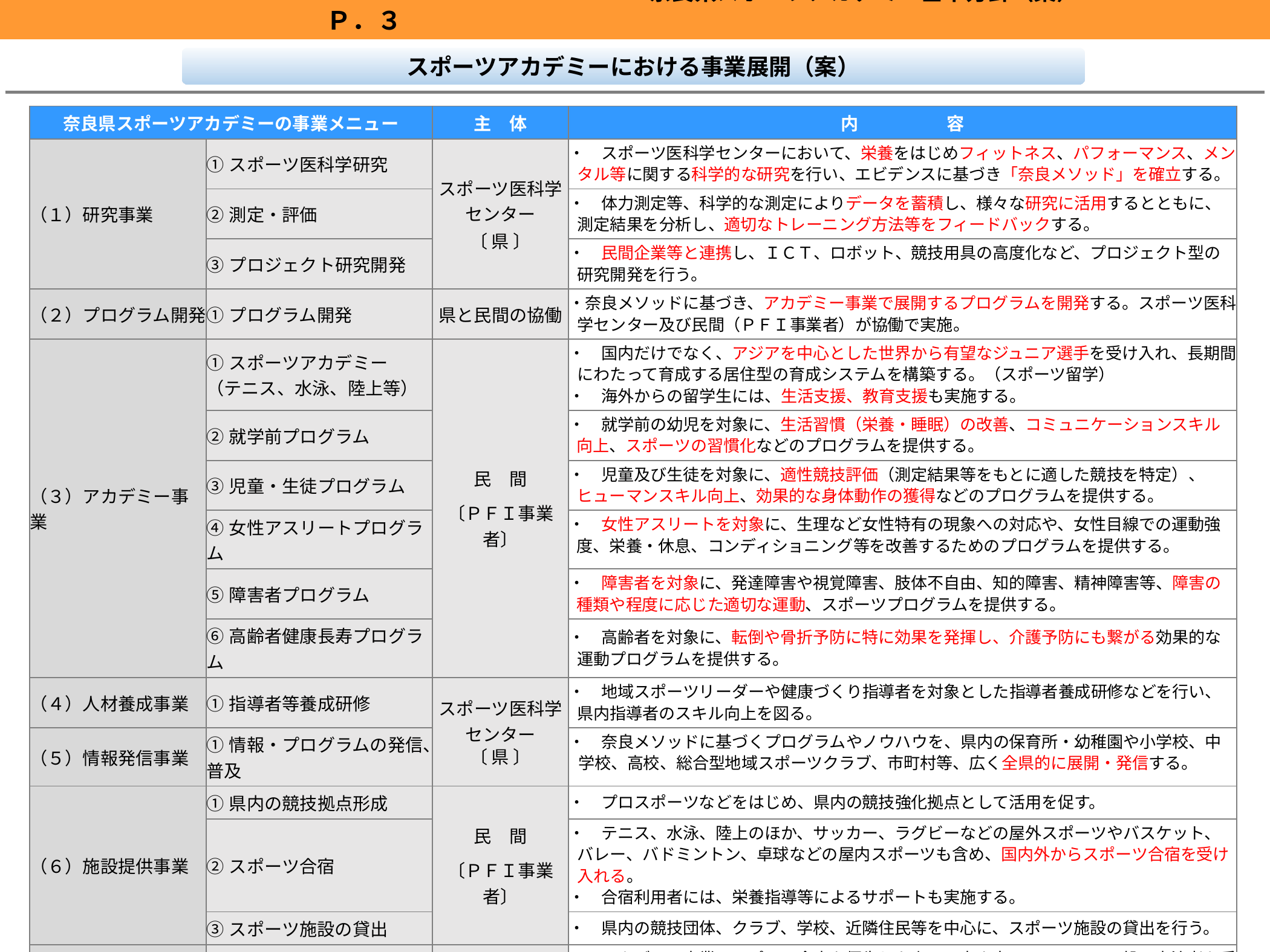

奈良県スポーツアカデミー基本方針（案）　　　　　　     　　　　　　　　　　　　　　Ｐ．３
スポーツアカデミーにおける事業展開（案）
| 奈良県スポーツアカデミーの事業メニュー |  | 主　体 | 内　　　　　容 |
| --- | --- | --- | --- |
| （１）研究事業 | ①スポーツ医科学研究 | スポーツ医科学 センター 〔 県 〕 | ・　スポーツ医科学センターにおいて、栄養をはじめフィットネス、パフォーマンス、メンタル等に関する科学的な研究を行い、エビデンスに基づき「奈良メソッド」を確立する。 |
|  | ②測定・評価 |  | ・　体力測定等、科学的な測定によりデータを蓄積し、様々な研究に活用するとともに、測定結果を分析し、適切なトレーニング方法等をフィードバックする。 |
|  | ③プロジェクト研究開発 |  | ・　民間企業等と連携し、ＩＣＴ、ロボット、競技用具の高度化など、プロジェクト型の研究開発を行う。 |
| （２）プログラム開発 | ①プログラム開発 | 県と民間の協働 | ・奈良メソッドに基づき、アカデミー事業で展開するプログラムを開発する。スポーツ医科学センター及び民間（ＰＦＩ事業者）が協働で実施。 |
| （３）アカデミー事業 | ①スポーツアカデミー （テニス、水泳、陸上等） | 民　間 〔ＰＦＩ事業者〕 | ・　国内だけでなく、アジアを中心とした世界から有望なジュニア選手を受け入れ、長期間にわたって育成する居住型の育成システムを構築する。（スポーツ留学） ・　海外からの留学生には、生活支援、教育支援も実施する。 |
|  | ②就学前プログラム |  | ・　就学前の幼児を対象に、生活習慣（栄養・睡眠）の改善、コミュニケーションスキル向上、スポーツの習慣化などのプログラムを提供する。 |
|  | ③児童・生徒プログラム |  | ・　児童及び生徒を対象に、適性競技評価（測定結果等をもとに適した競技を特定）、ヒューマンスキル向上、効果的な身体動作の獲得などのプログラムを提供する。 |
|  | ④女性アスリートプログラム |  | ・　女性アスリートを対象に、生理など女性特有の現象への対応や、女性目線での運動強度、栄養・休息、コンディショニング等を改善するためのプログラムを提供する。 |
|  | ⑤障害者プログラム |  | ・　障害者を対象に、発達障害や視覚障害、肢体不自由、知的障害、精神障害等、障害の種類や程度に応じた適切な運動、スポーツプログラムを提供する。 |
|  | ⑥高齢者健康長寿プログラム |  | ・　高齢者を対象に、転倒や骨折予防に特に効果を発揮し、介護予防にも繋がる効果的な運動プログラムを提供する。 |
| （４）人材養成事業 | ①指導者等養成研修 | スポーツ医科学 センター 〔 県 〕 | ・　地域スポーツリーダーや健康づくり指導者を対象とした指導者養成研修などを行い、県内指導者のスキル向上を図る。 |
| （５）情報発信事業 | ①情報・プログラムの発信、普及 |  | ・　奈良メソッドに基づくプログラムやノウハウを、県内の保育所・幼稚園や小学校、中学校、高校、総合型地域スポーツクラブ、市町村等、広く全県的に展開・発信する。 |
| （６）施設提供事業 | ①県内の競技拠点形成 | 民　間 〔ＰＦＩ事業者〕 | ・　プロスポーツなどをはじめ、県内の競技強化拠点として活用を促す。 |
|  | ②スポーツ合宿 |  | ・　テニス、水泳、陸上のほか、サッカー、ラグビーなどの屋外スポーツやバスケット、バレー、バドミントン、卓球などの屋内スポーツも含め、国内外からスポーツ合宿を受け入れる。 ・　合宿利用者には、栄養指導等によるサポートも実施する。 |
|  | ③スポーツ施設の貸出 |  | ・　県内の競技団体、クラブ、学校、近隣住民等を中心に、スポーツ施設の貸出を行う。 |
| （７）その他事業 | ①宿泊・食事提供 | 民　間 〔ＰＦＩ事業者〕 | ・　アカデミー事業、スポーツ合宿を優先した上で、空き室については、一般の宿泊者も受け入れることにより収益性を高める。 |
|  | ②各種イベントの開催 |  | ・　施設を活用し、様々なスポーツイベント等を切れ目なく開催する。 |